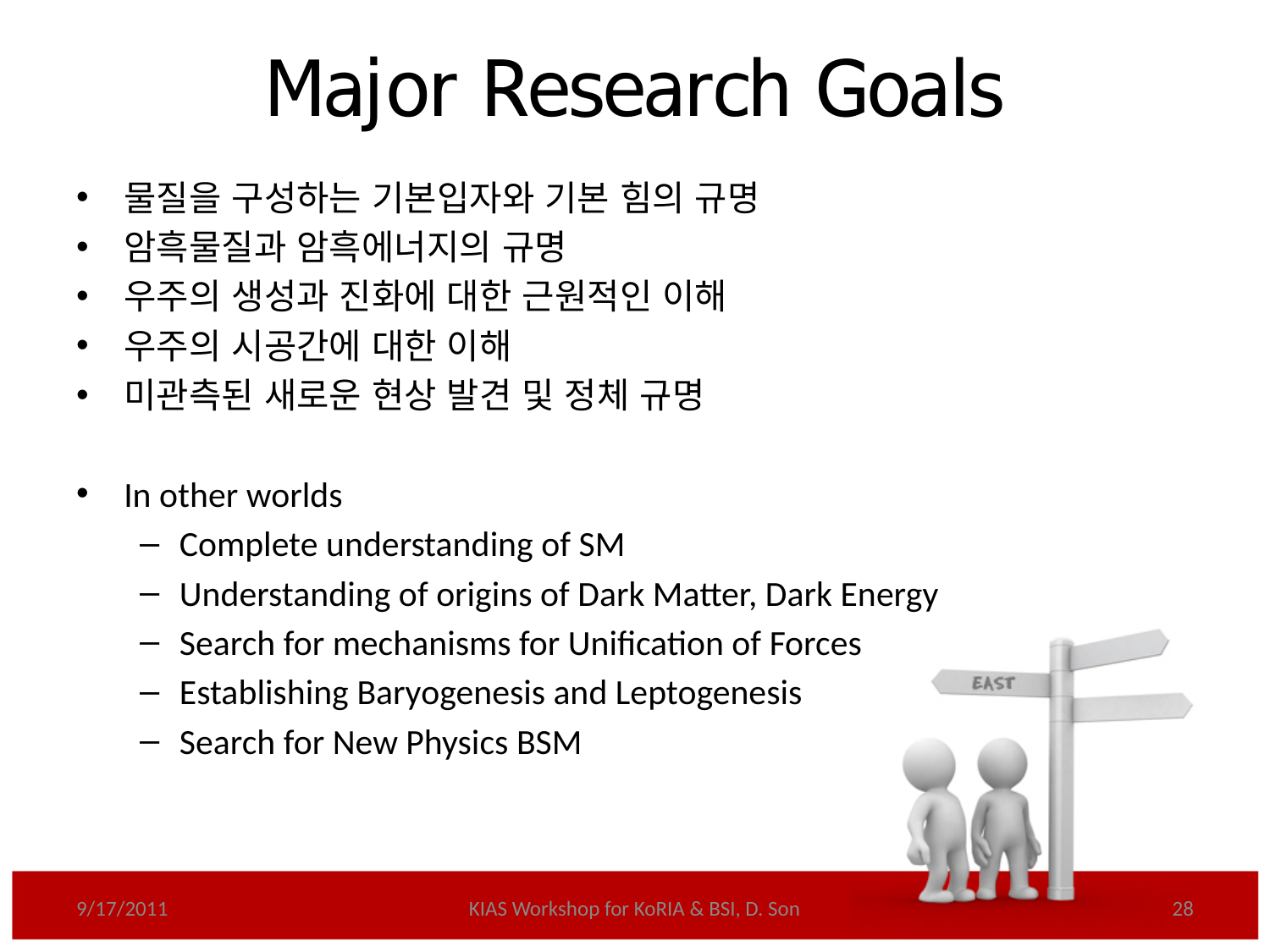

# Major Research Goals
물질을 구성하는 기본입자와 기본 힘의 규명
암흑물질과 암흑에너지의 규명
우주의 생성과 진화에 대한 근원적인 이해
우주의 시공간에 대한 이해
미관측된 새로운 현상 발견 및 정체 규명

In other worlds
Complete understanding of SM
Understanding of origins of Dark Matter, Dark Energy
Search for mechanisms for Unification of Forces
Establishing Baryogenesis and Leptogenesis
Search for New Physics BSM

9/17/2011
KIAS Workshop for KoRIA & BSI, D. Son
28